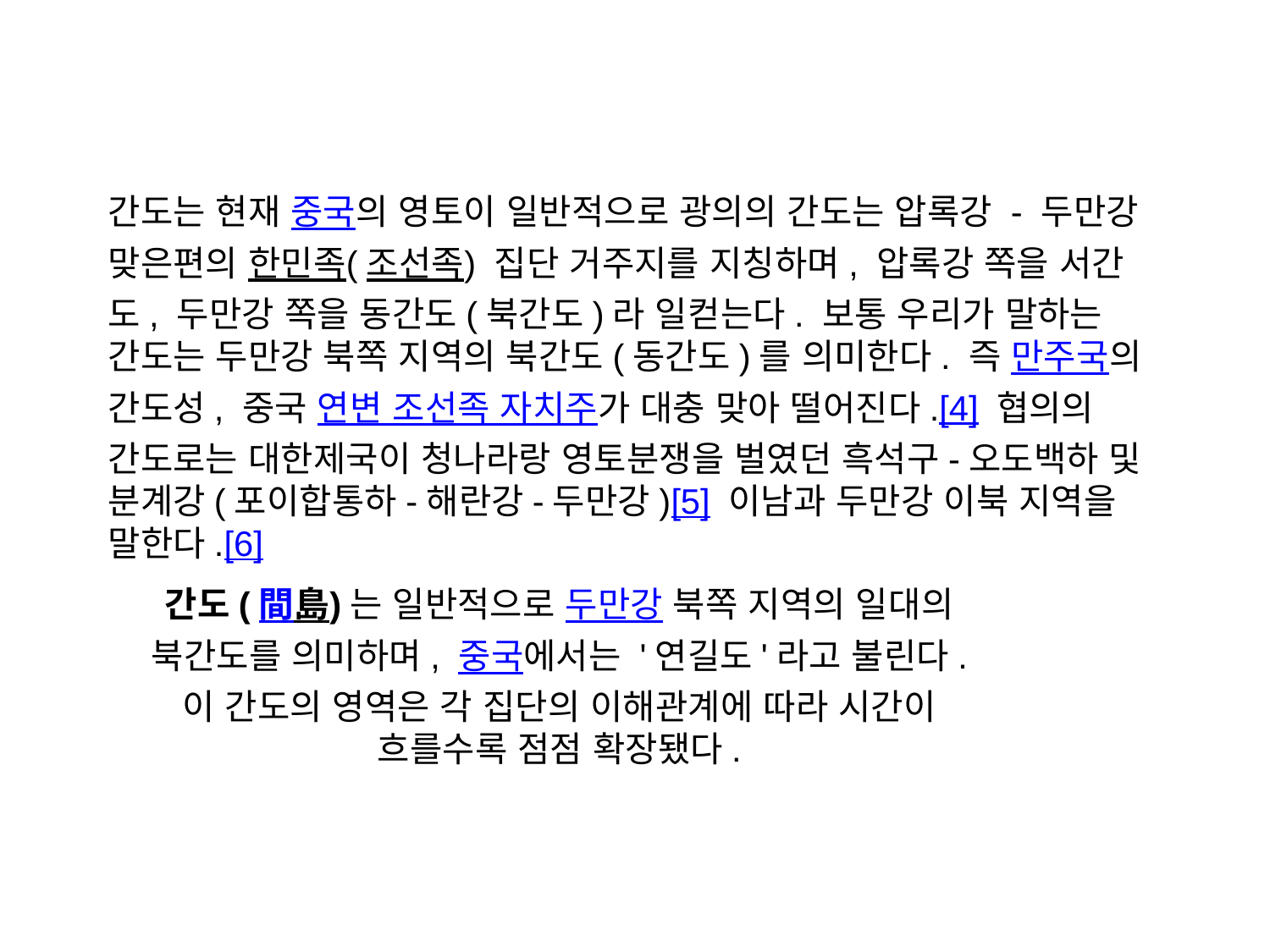

# 간도는 현재 중국의 영토이 일반적으로 광의의 간도는 압록강 - 두만강 맞은편의 한민족(조선족) 집단 거주지를 지칭하며, 압록강 쪽을 서간도, 두만강 쪽을 동간도(북간도)라 일컫는다. 보통 우리가 말하는 간도는 두만강 북쪽 지역의 북간도(동간도)를 의미한다. 즉 만주국의 간도성, 중국 연변 조선족 자치주가 대충 맞아 떨어진다.[4] 협의의 간도로는 대한제국이 청나라랑 영토분쟁을 벌였던 흑석구-오도백하 및 분계강(포이합통하-해란강-두만강)[5] 이남과 두만강 이북 지역을 말한다.[6]
간도(間島)는 일반적으로 두만강 북쪽 지역의 일대의 북간도를 의미하며, 중국에서는 '연길도'라고 불린다. 이 간도의 영역은 각 집단의 이해관계에 따라 시간이 흐를수록 점점 확장됐다.